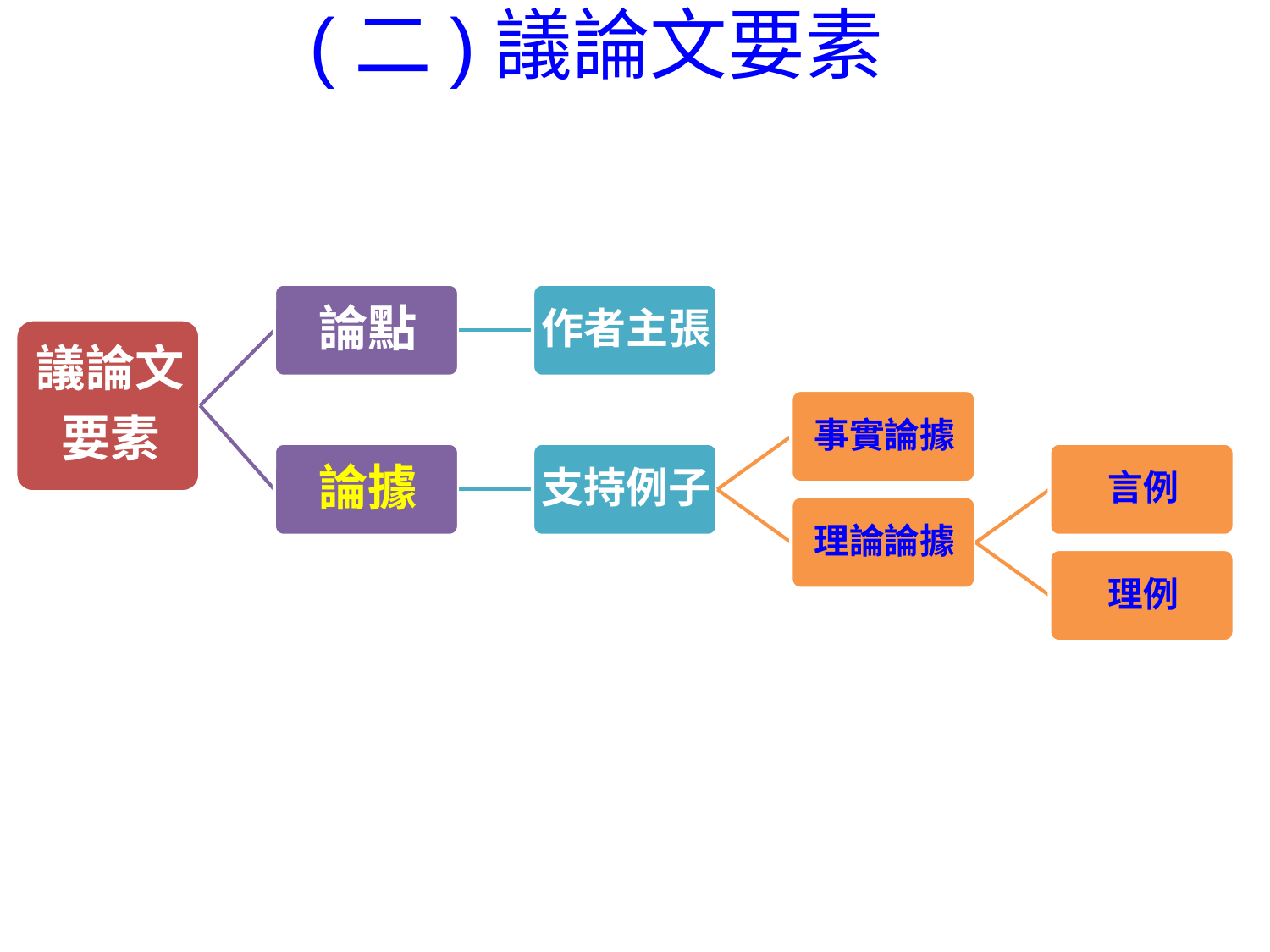

議論文
要素

論點

作者主張

論據

支持例子

事實論據

理論論據

言例

理例
(二)議論文要素